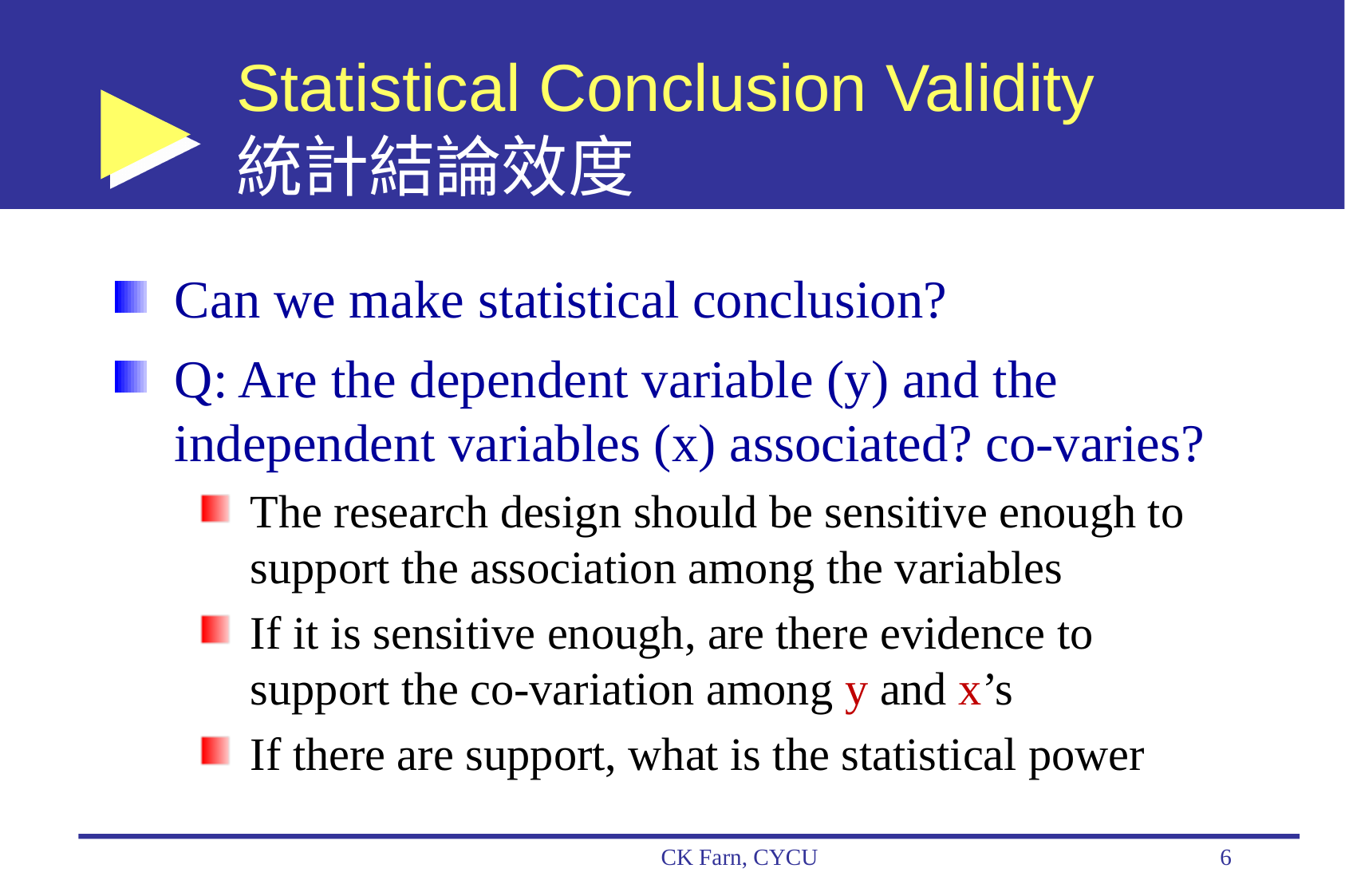

# Statistical Conclusion Validity 統計結論效度
Can we make statistical conclusion?
Q: Are the dependent variable (y) and the independent variables (x) associated? co-varies?
The research design should be sensitive enough to support the association among the variables
If it is sensitive enough, are there evidence to support the co-variation among y and x’s
If there are support, what is the statistical power

CK Farn, CYCU
6